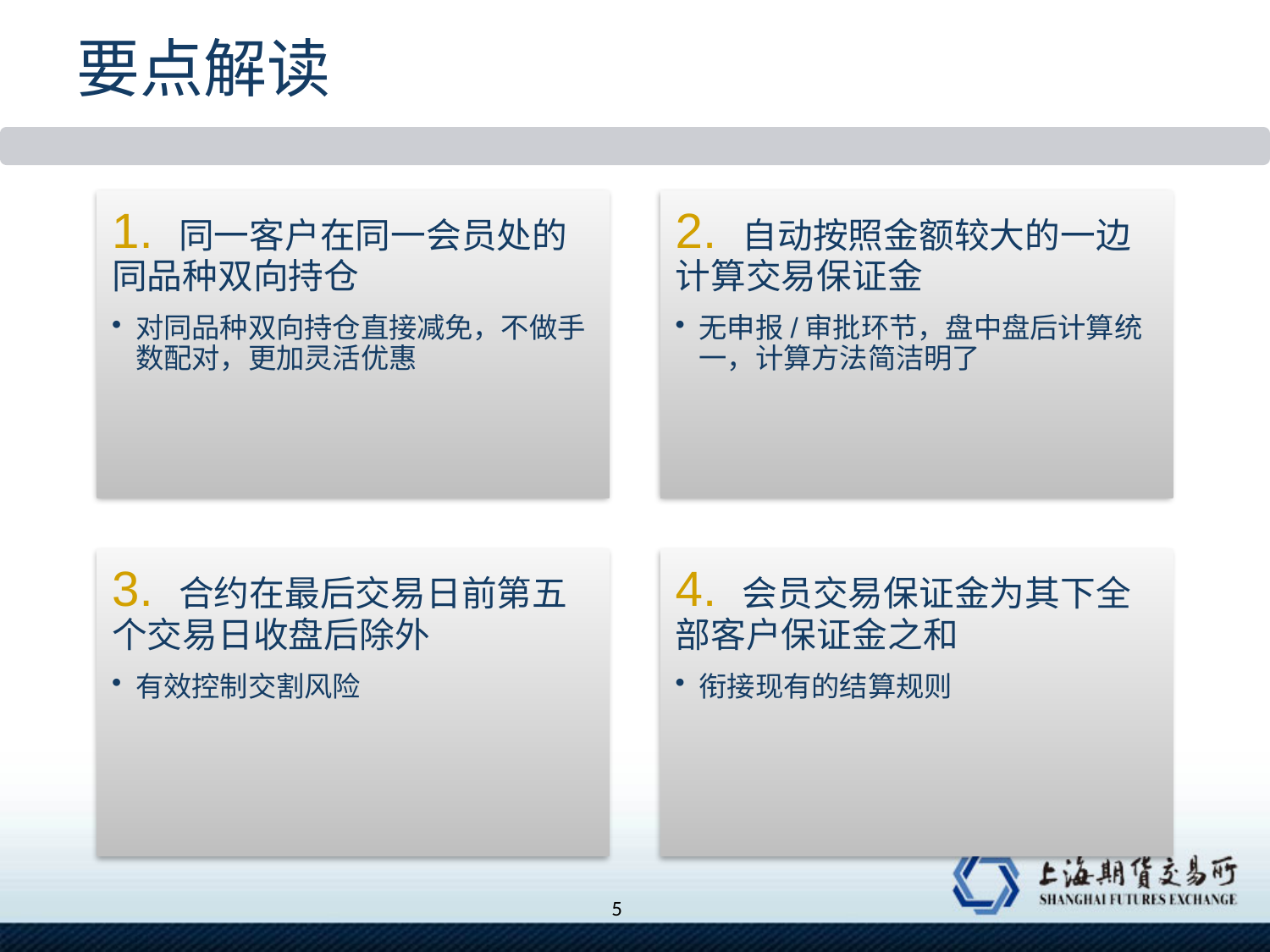

# 要点解读

1. 同一客户在同一会员处的同品种双向持仓
对同品种双向持仓直接减免，不做手数配对，更加灵活优惠
2. 自动按照金额较大的一边计算交易保证金
无申报/审批环节，盘中盘后计算统一，计算方法简洁明了
3. 合约在最后交易日前第五个交易日收盘后除外
有效控制交割风险
4. 会员交易保证金为其下全部客户保证金之和
衔接现有的结算规则
5